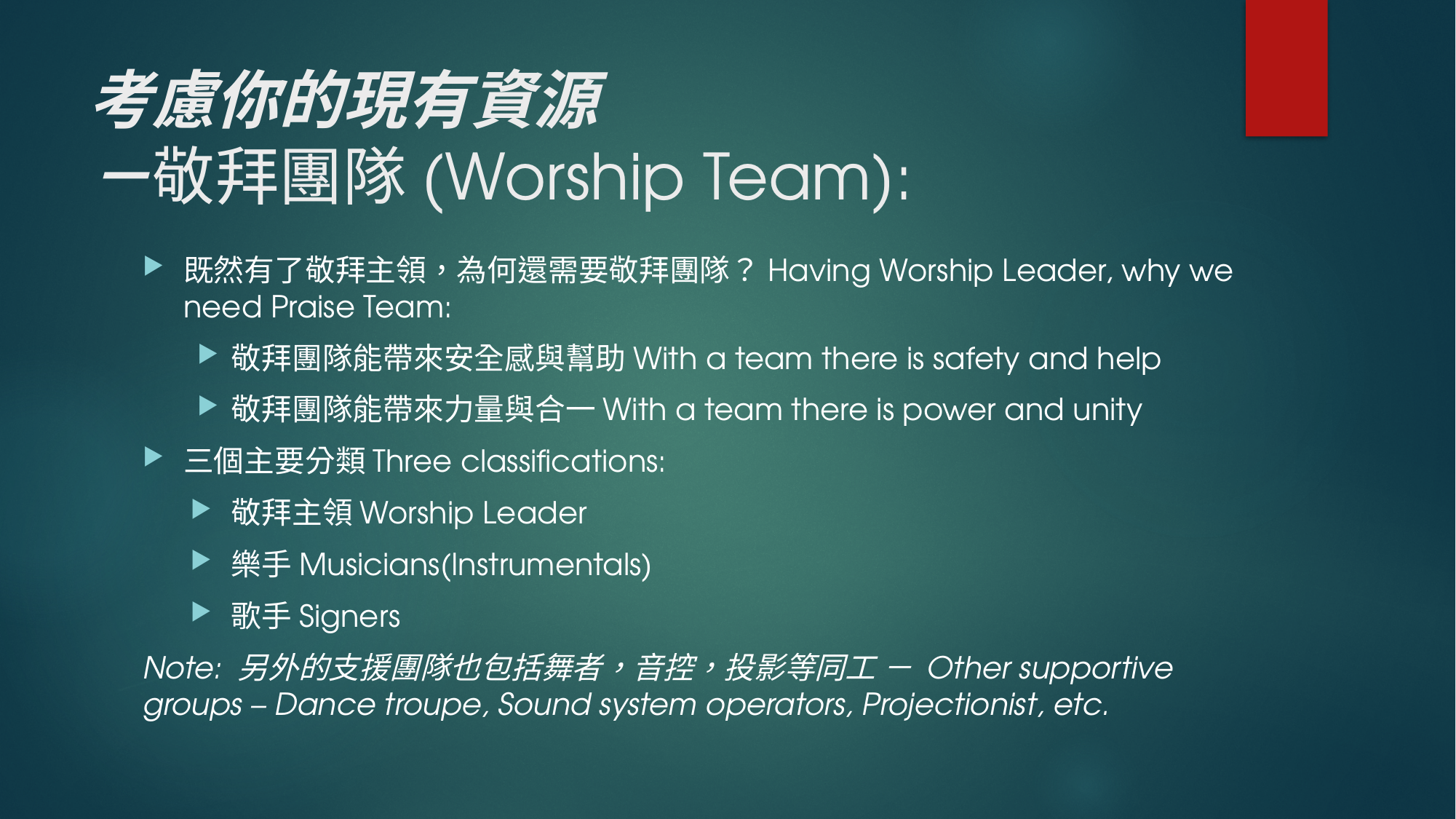

# 考慮你的現有資源 －敬拜團隊(Worship Team):
既然有了敬拜主領，為何還需要敬拜團隊？Having Worship Leader, why we need Praise Team:
敬拜團隊能帶來安全感與幫助With a team there is safety and help
敬拜團隊能帶來力量與合一With a team there is power and unity
三個主要分類Three classifications:
敬拜主領Worship Leader
樂手Musicians(Instrumentals)
歌手Signers
Note: 另外的支援團隊也包括舞者，音控，投影等同工 － Other supportive groups – Dance troupe, Sound system operators, Projectionist, etc.